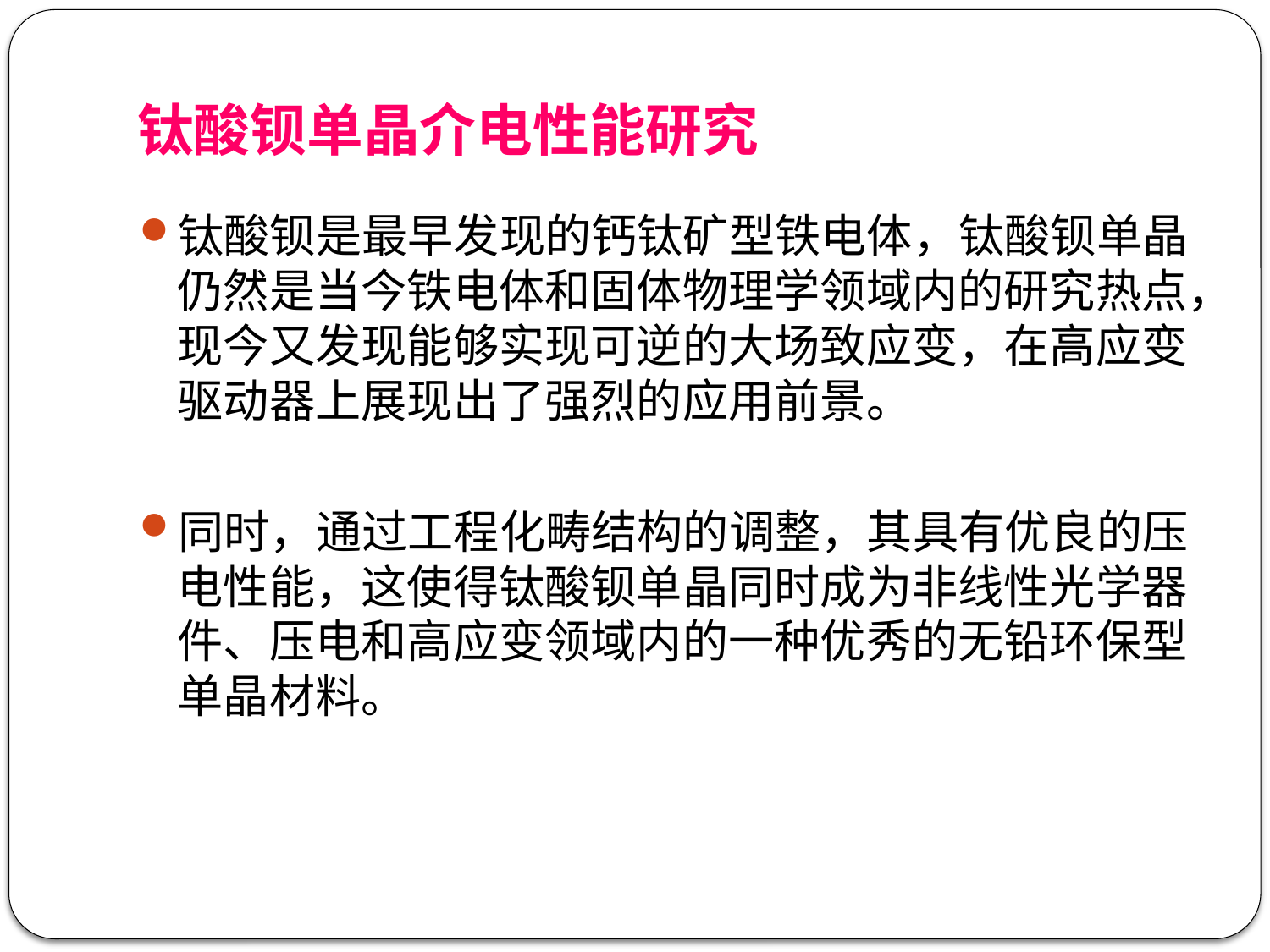

# 钛酸钡单晶介电性能研究
钛酸钡是最早发现的钙钛矿型铁电体，钛酸钡单晶仍然是当今铁电体和固体物理学领域内的研究热点，现今又发现能够实现可逆的大场致应变，在高应变驱动器上展现出了强烈的应用前景。

同时，通过工程化畴结构的调整，其具有优良的压电性能，这使得钛酸钡单晶同时成为非线性光学器件、压电和高应变领域内的一种优秀的无铅环保型单晶材料。